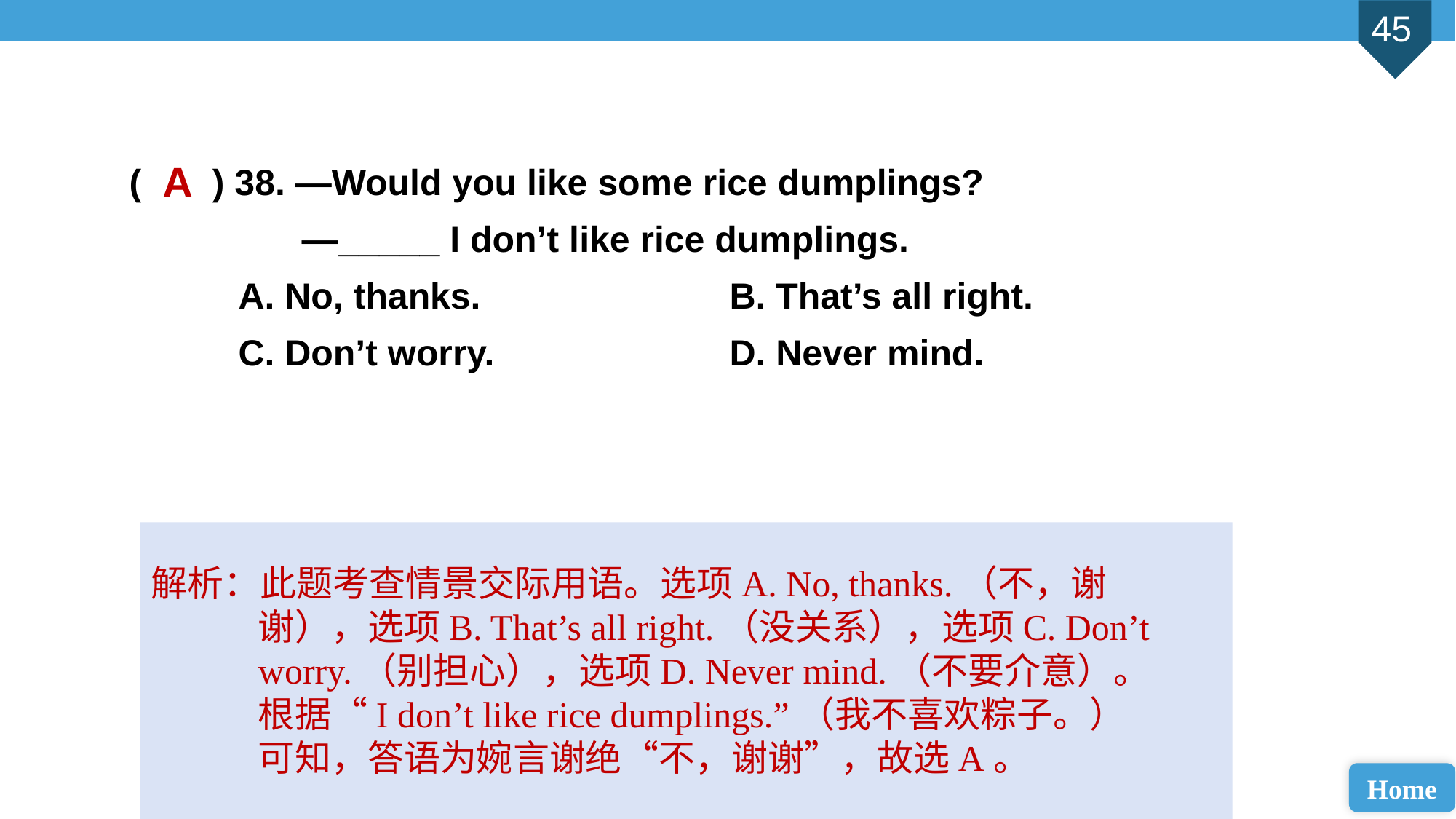

(       ) 38. —Would you like some rice dumplings?
                 —_____ I don’t like rice dumplings.
A. No, thanks. 			B. That’s all right.
C. Don’t worry. 			D. Never mind.
A

解析：此题考查情景交际用语。选项A. No, thanks.（不，谢谢），选项B. That’s all right.（没关系），选项C. Don’t worry.（别担心），选项D. Never mind.（不要介意）。根据“I don’t like rice dumplings.”（我不喜欢粽子。）可知，答语为婉言谢绝“不，谢谢”，故选A。